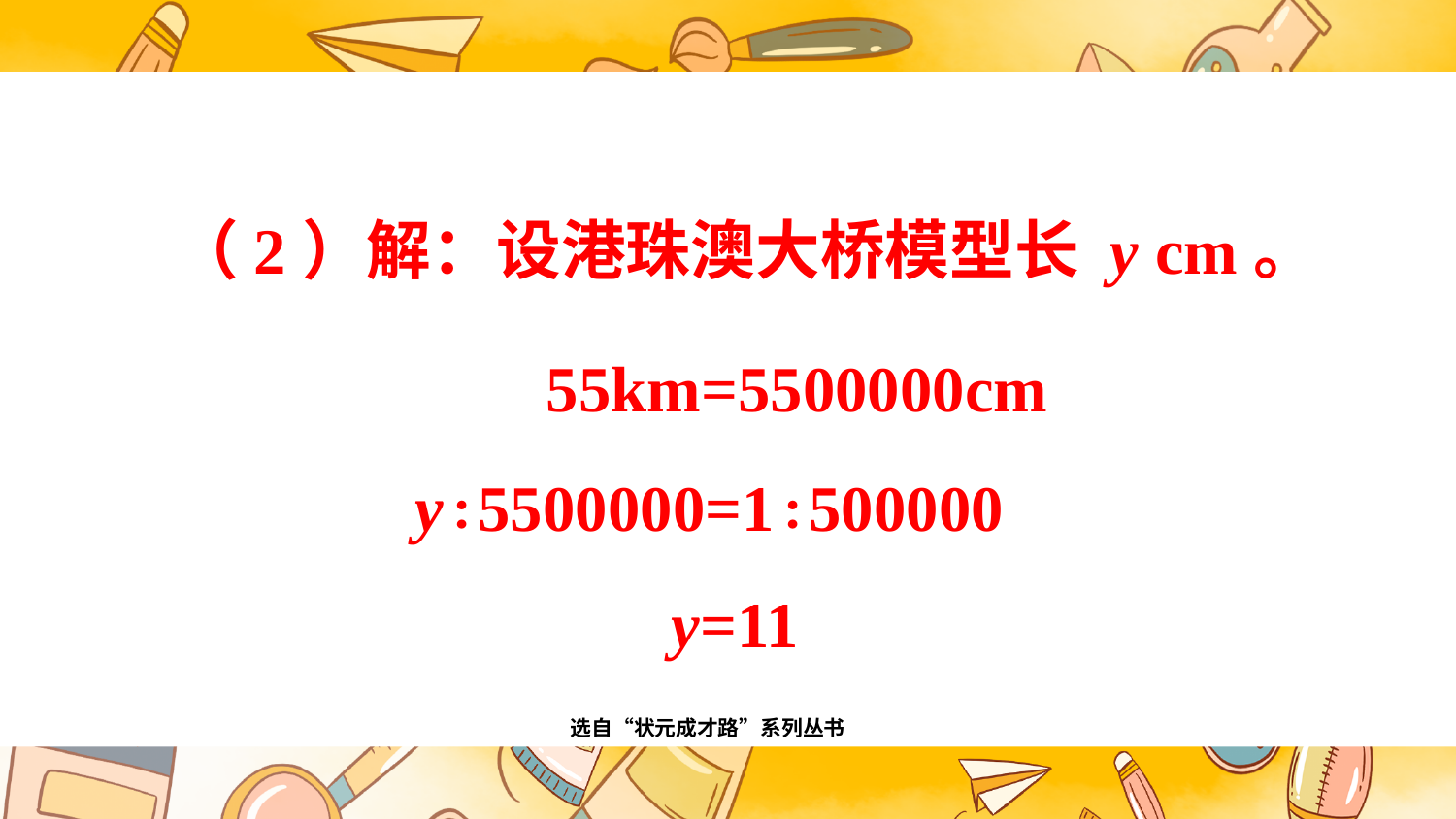

（2）解：设港珠澳大桥模型长 y cm。
55km=5500000cm
y∶5500000=1∶500000
y=11
选自“状元成才路”系列丛书